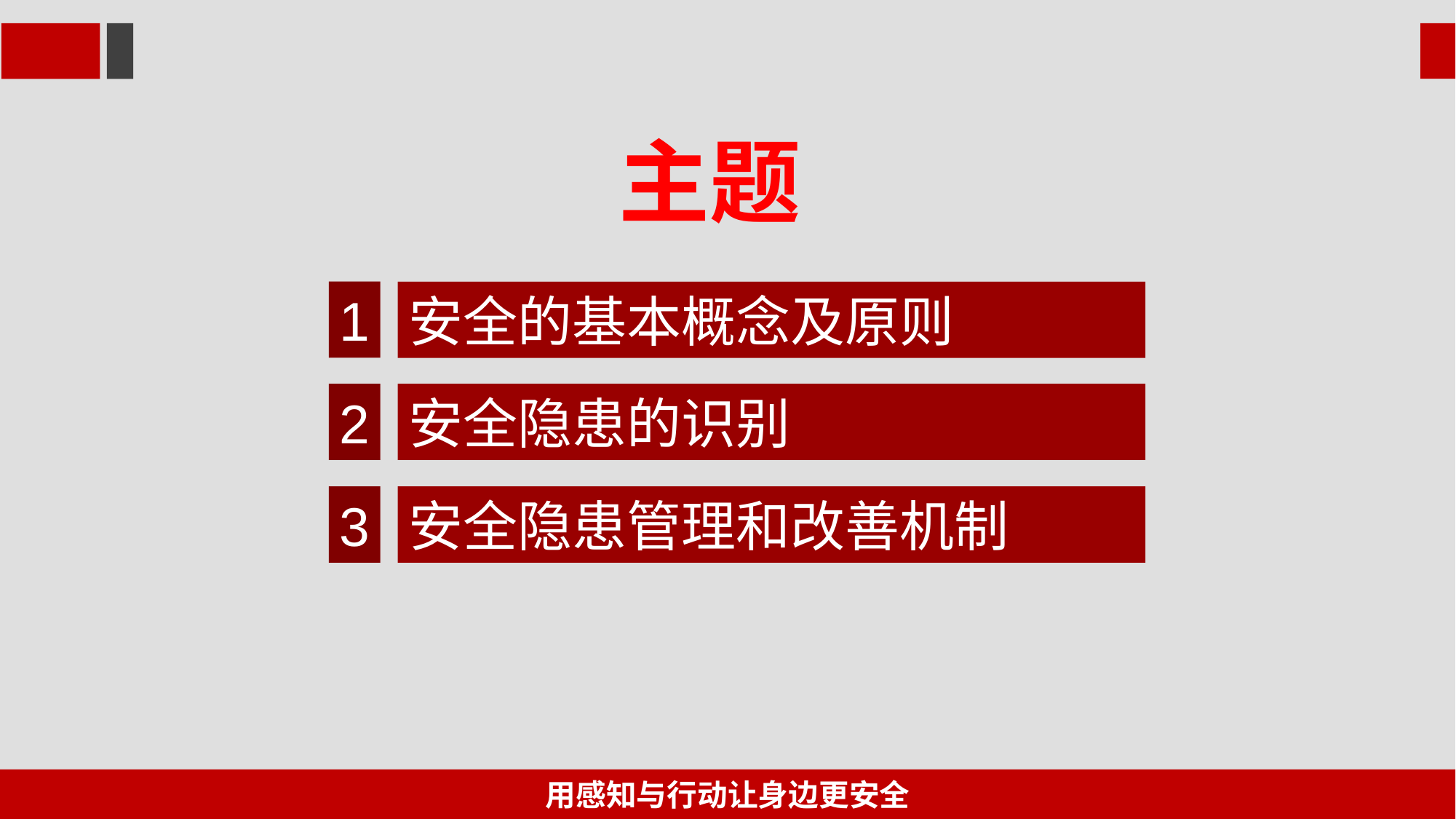

主题
1
安全的基本概念及原则
2
安全隐患的识别
3
安全隐患管理和改善机制